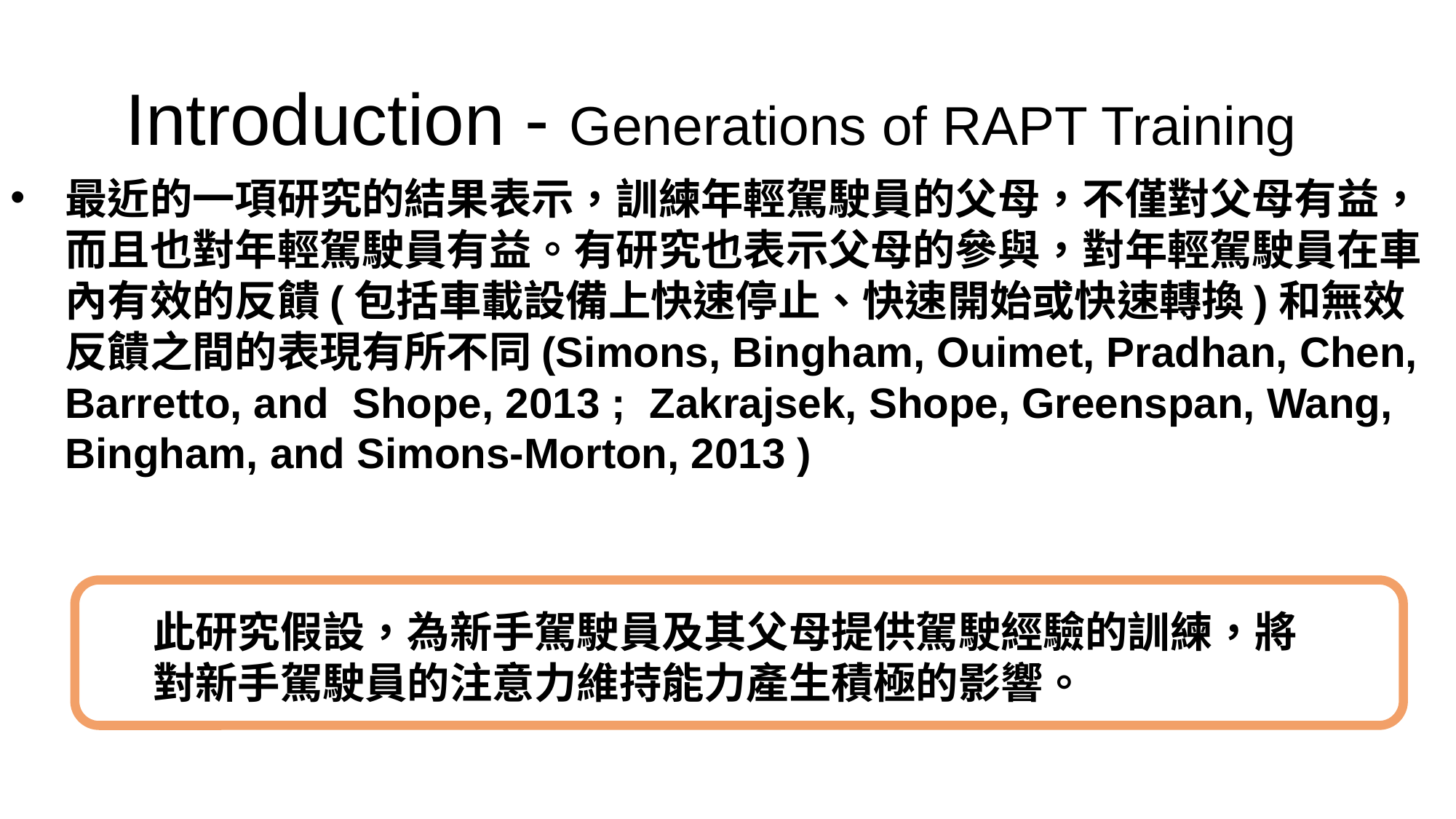

Introduction - Generations of RAPT Training
最近的一項研究的結果表示，訓練年輕駕駛員的父母，不僅對父母有益，而且也對年輕駕駛員有益。有研究也表示父母的參與，對年輕駕駛員在車內有效的反饋(包括車載設備上快速停止、快速開始或快速轉換)和無效反饋之間的表現有所不同(Simons, Bingham, Ouimet, Pradhan, Chen,  Barretto, and  Shope, 2013 ;  Zakrajsek, Shope, Greenspan, Wang,  Bingham, and Simons-Morton, 2013 )

此研究假設，為新手駕駛員及其父母提供駕駛經驗的訓練，將對新手駕駛員的注意力維持能力產生積極的影響。